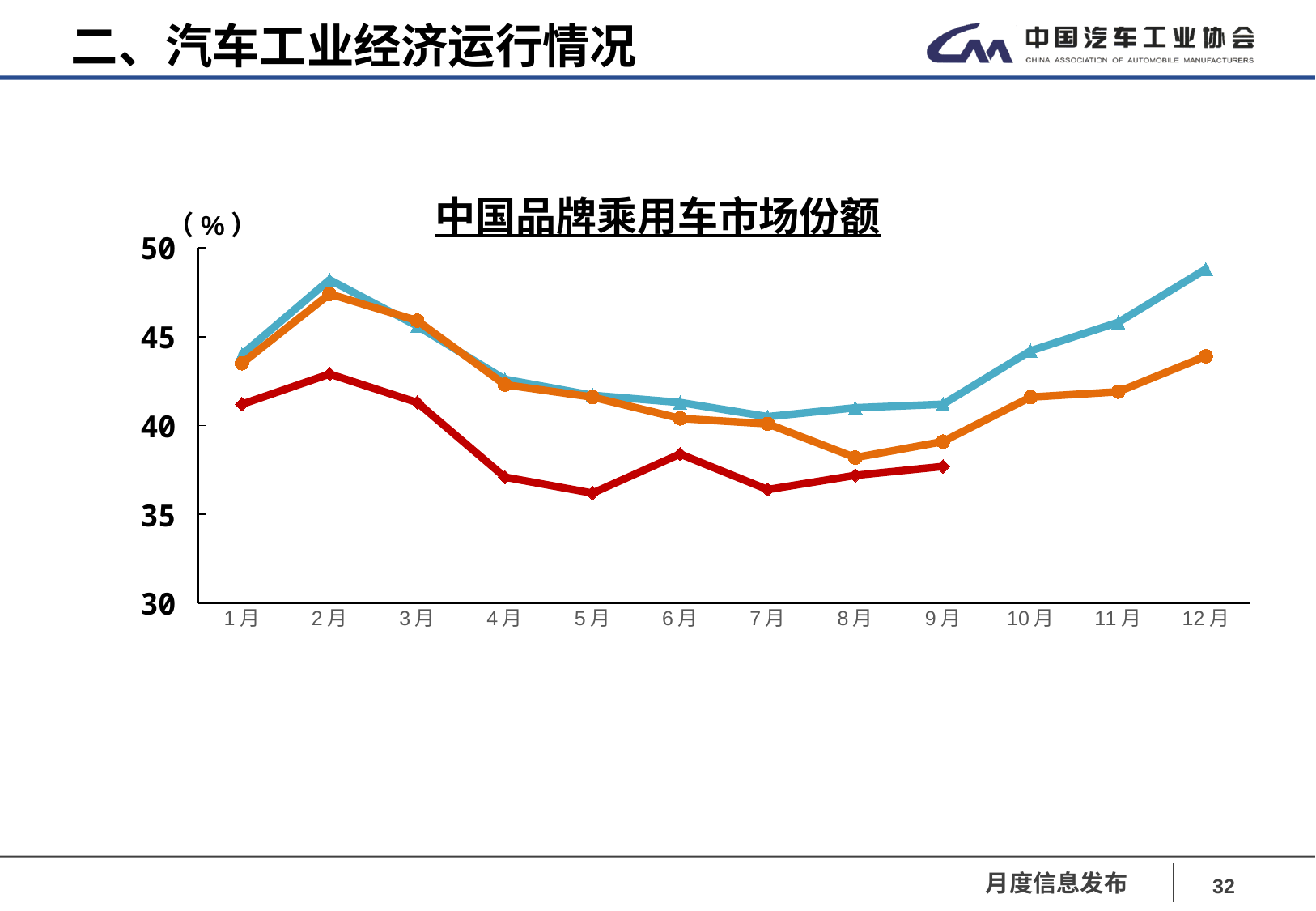

二、汽车工业经济运行情况
中国品牌乘用车市场份额

### Chart

| Category | 2017年 | 2018年 | 2019年 |
|---|---|---|---|
| 1月 | 44.0 | 43.5 | 41.2 |
| 2月 | 48.2 | 47.4 | 42.9 |
| 3月 | 45.6 | 45.9 | 41.3 |
| 4月 | 42.6 | 42.3 | 37.1 |
| 5月 | 41.7 | 41.6 | 36.2 |
| 6月 | 41.3 | 40.4 | 38.4 |
| 7月 | 40.5 | 40.1 | 36.4 |
| 8月 | 41.0 | 38.2 | 37.2 |
| 9月 | 41.2 | 39.1 | 37.7 |
| 10月 | 44.2 | 41.6 | None |
| 11月 | 45.8 | 41.9 | None |
| 12月 | 48.8 | 43.9 | None |
（%）